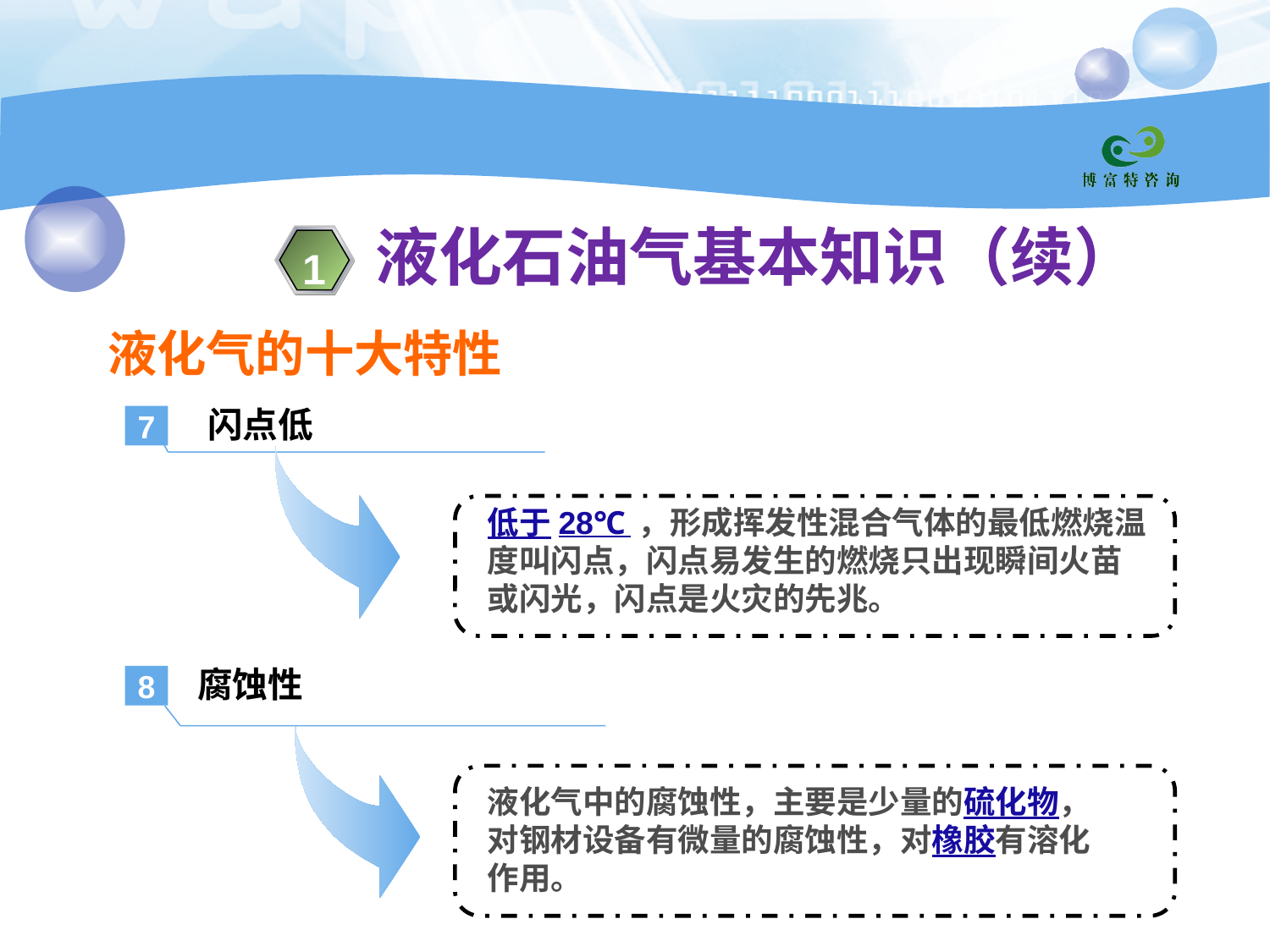

液化石油气基本知识（续）

1
液化气的十大特性
闪点低
7

低于28℃，形成挥发性混合气体的最低燃烧温度叫闪点，闪点易发生的燃烧只出现瞬间火苗或闪光，闪点是火灾的先兆。
腐蚀性
8

液化气中的腐蚀性，主要是少量的硫化物，对钢材设备有微量的腐蚀性，对橡胶有溶化作用。